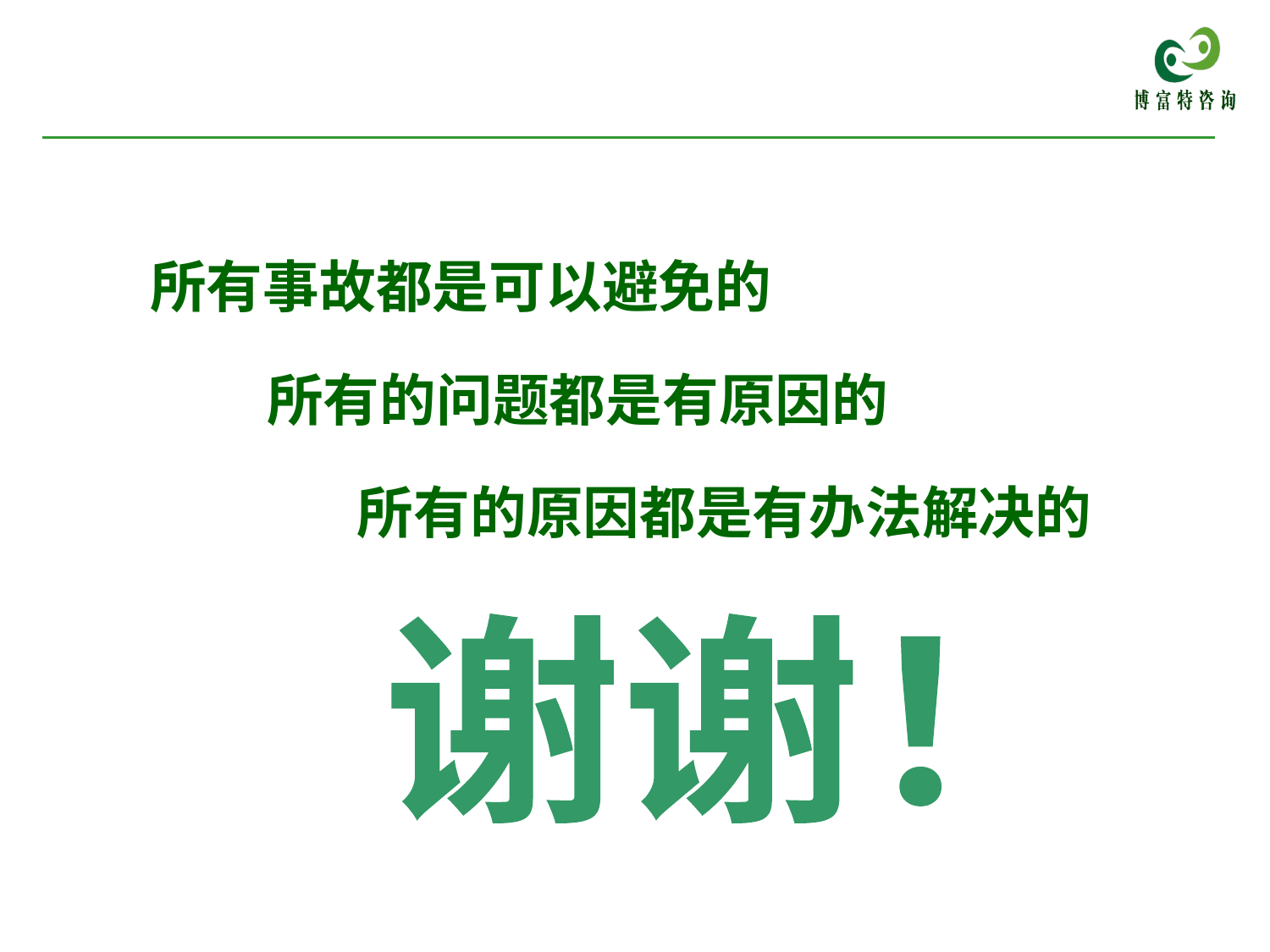

所有事故都是可以避免的
        所有的问题都是有原因的
               所有的原因都是有办法解决的
谢谢！
27